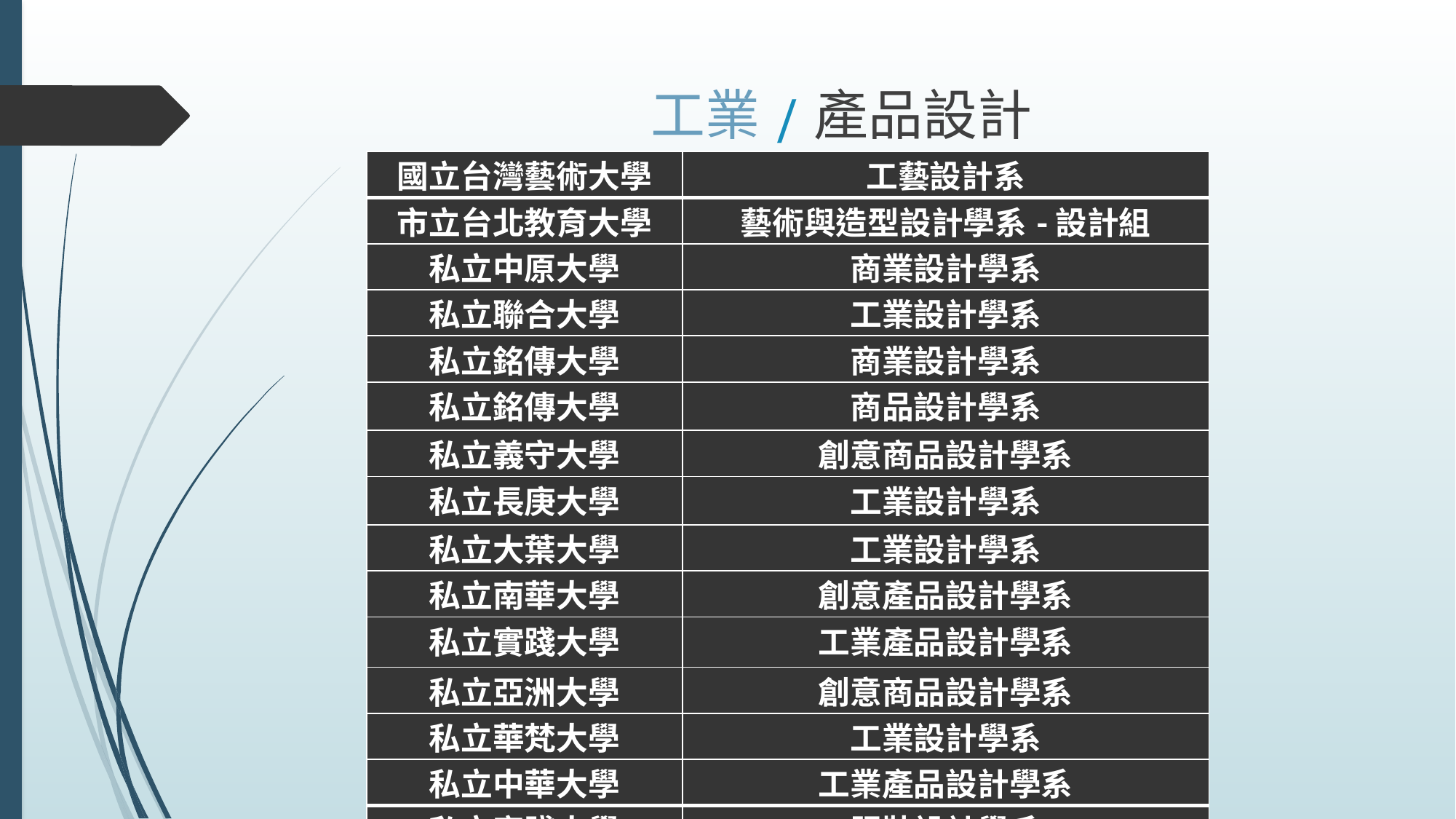

# 工業/產品設計
| 國立台灣藝術大學 | 工藝設計系 |
| --- | --- |
| 市立台北教育大學 | 藝術與造型設計學系-設計組 |
| 私立中原大學 | 商業設計學系 |
| 私立聯合大學 | 工業設計學系 |
| 私立銘傳大學 | 商業設計學系 |
| 私立銘傳大學 | 商品設計學系 |
| 私立義守大學 | 創意商品設計學系 |
| 私立長庚大學 | 工業設計學系 |
| 私立大葉大學 | 工業設計學系 |
| 私立南華大學 | 創意產品設計學系 |
| 私立實踐大學 | 工業產品設計學系 |
| 私立亞洲大學 | 創意商品設計學系 |
| 私立華梵大學 | 工業設計學系 |
| 私立中華大學 | 工業產品設計學系 |
| 私立實踐大學 | 服裝設計學系 |